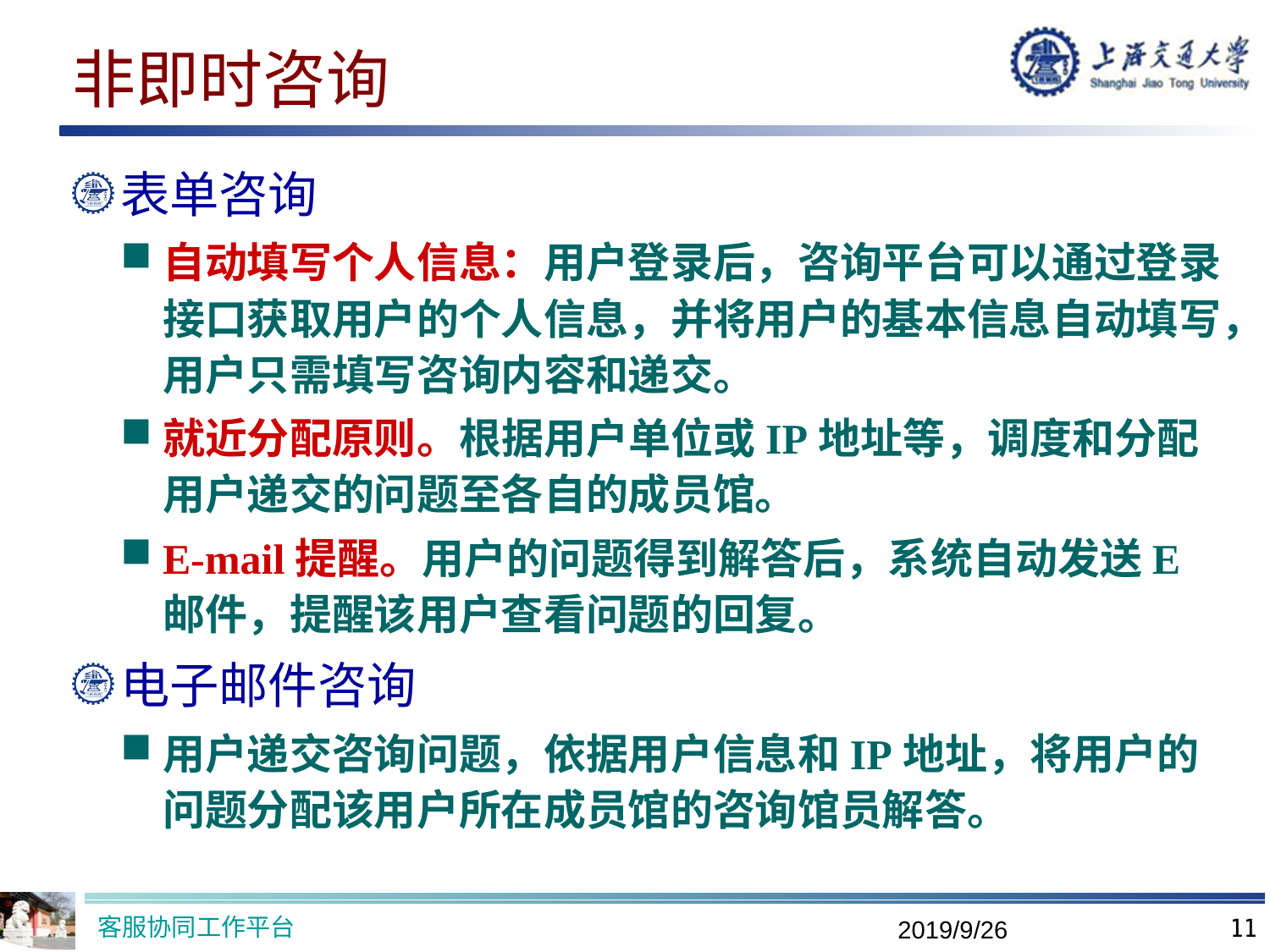

# 非即时咨询
表单咨询
自动填写个人信息：用户登录后，咨询平台可以通过登录接口获取用户的个人信息，并将用户的基本信息自动填写，用户只需填写咨询内容和递交。
就近分配原则。根据用户单位或IP地址等，调度和分配用户递交的问题至各自的成员馆。
E-mail提醒。用户的问题得到解答后，系统自动发送E邮件，提醒该用户查看问题的回复。
电子邮件咨询
用户递交咨询问题，依据用户信息和IP地址，将用户的问题分配该用户所在成员馆的咨询馆员解答。

客服协同工作平台
11
2019/9/26